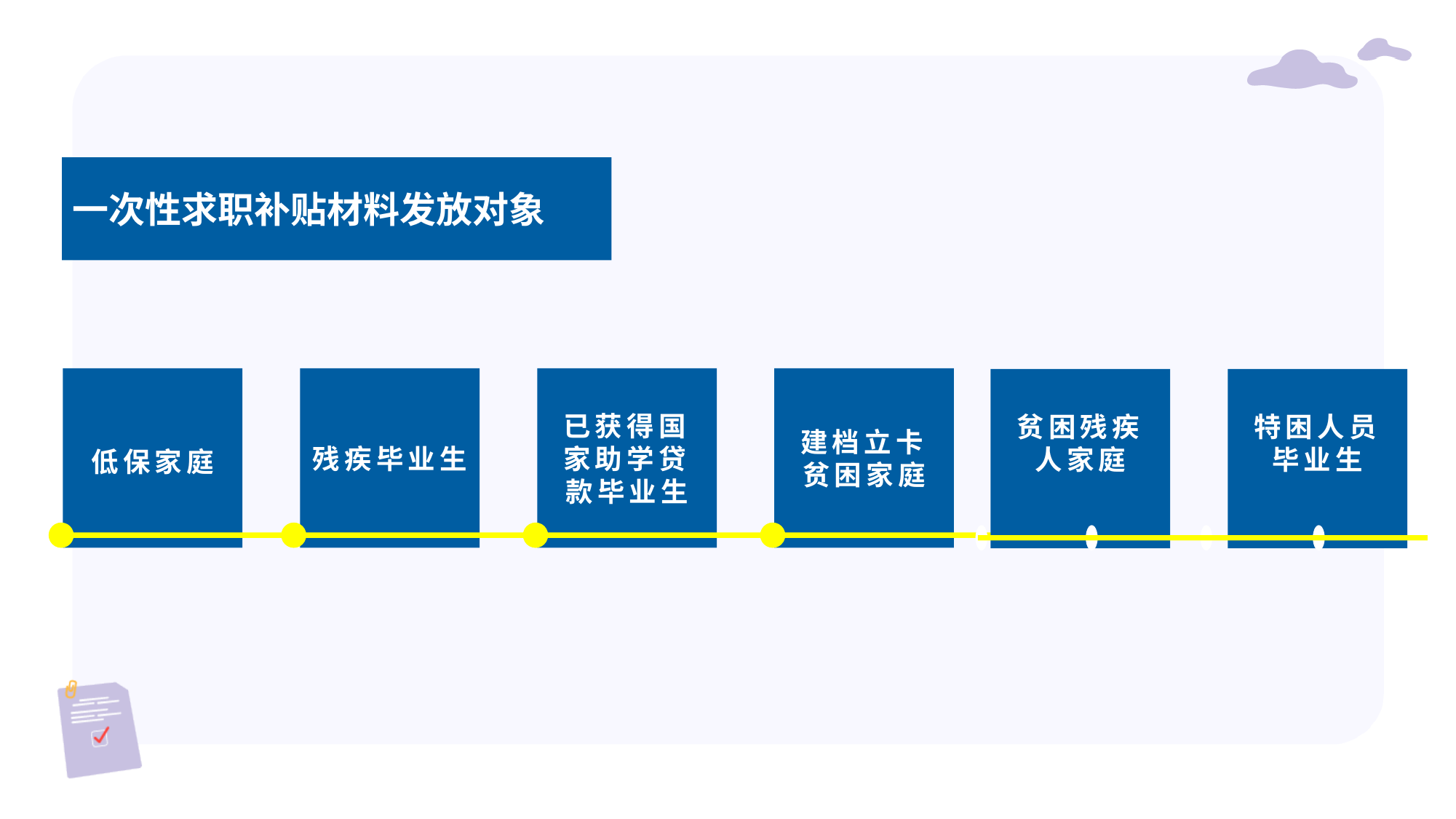

一次性求职补贴材料发放对象
低保家庭
残疾毕业生
已获得国家助学贷款毕业生
建档立卡贫困家庭
贫困残疾人家庭

特困人员毕业生